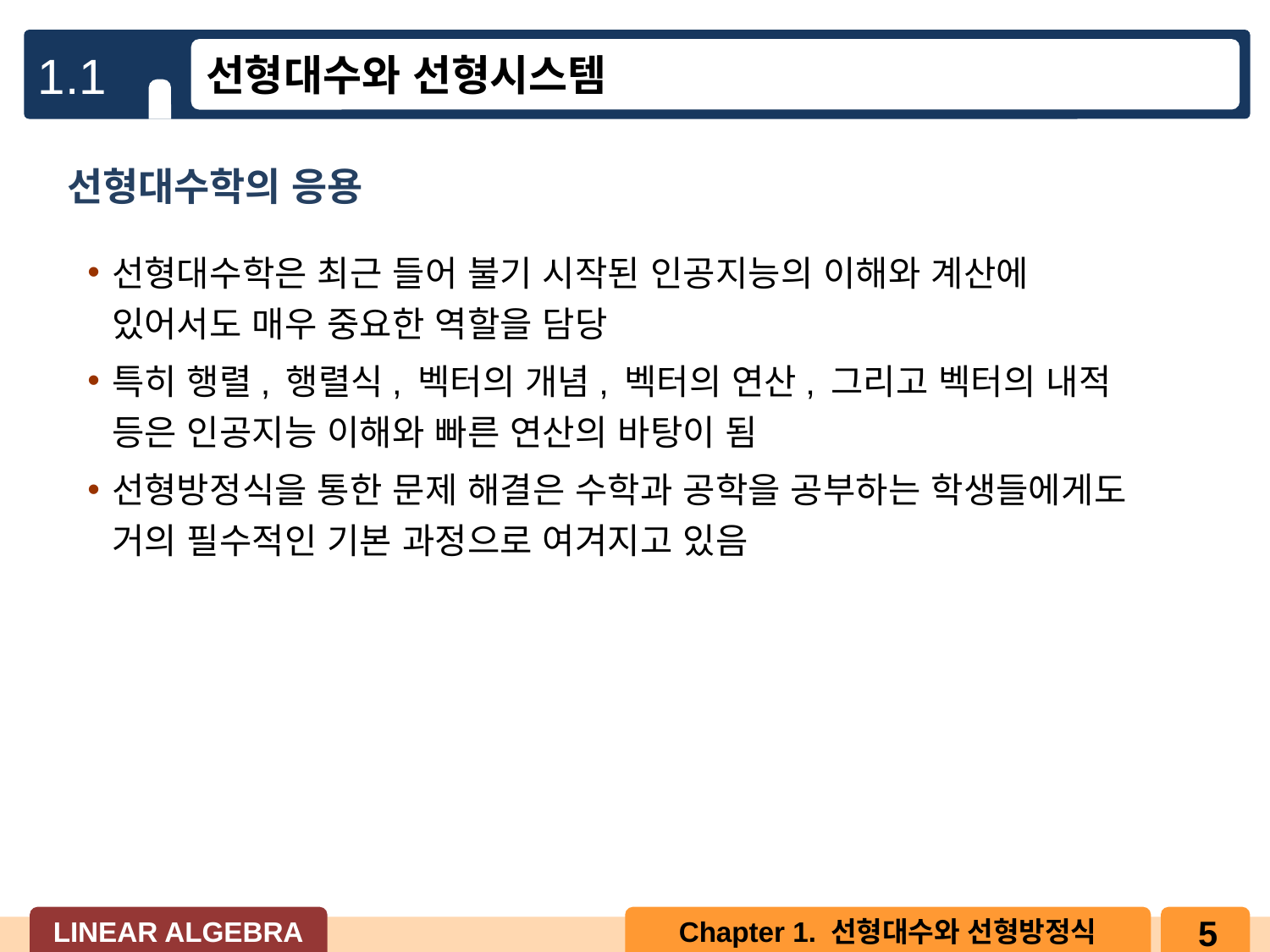

1.1
선형대수와 선형시스템

선형대수학의 응용
선형대수학은 최근 들어 불기 시작된 인공지능의 이해와 계산에 있어서도 매우 중요한 역할을 담당
특히 행렬, 행렬식, 벡터의 개념, 벡터의 연산, 그리고 벡터의 내적 등은 인공지능 이해와 빠른 연산의 바탕이 됨
선형방정식을 통한 문제 해결은 수학과 공학을 공부하는 학생들에게도 거의 필수적인 기본 과정으로 여겨지고 있음
5
LINEAR ALGEBRA
Chapter 1. 선형대수와 선형방정식